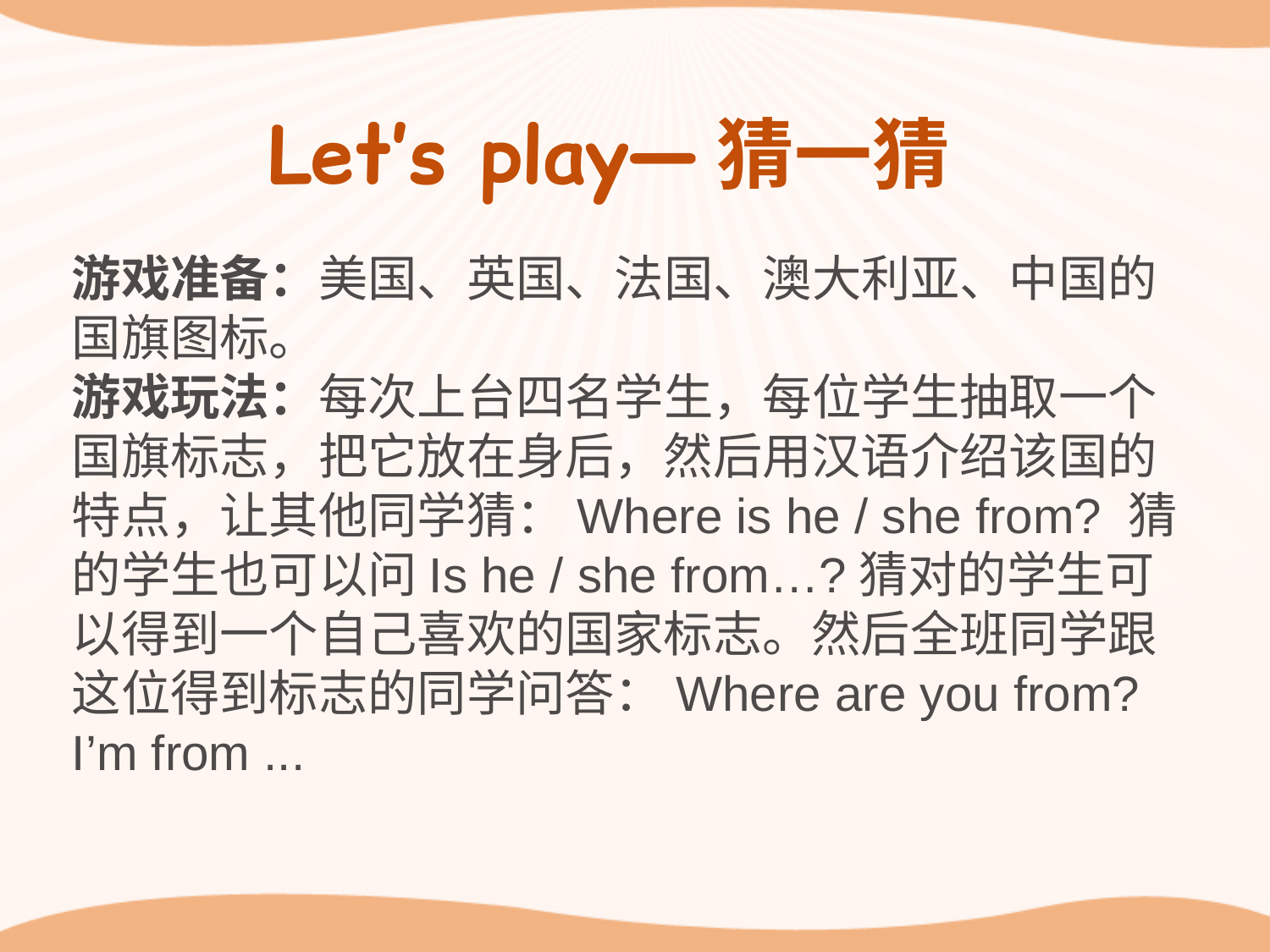

Let’s play—猜一猜
游戏准备：美国、英国、法国、澳大利亚、中国的国旗图标。
游戏玩法：每次上台四名学生，每位学生抽取一个国旗标志，把它放在身后，然后用汉语介绍该国的特点，让其他同学猜：Where is he / she from? 猜的学生也可以问Is he / she from…?猜对的学生可以得到一个自己喜欢的国家标志。然后全班同学跟这位得到标志的同学问答：Where are you from? I’m from ...